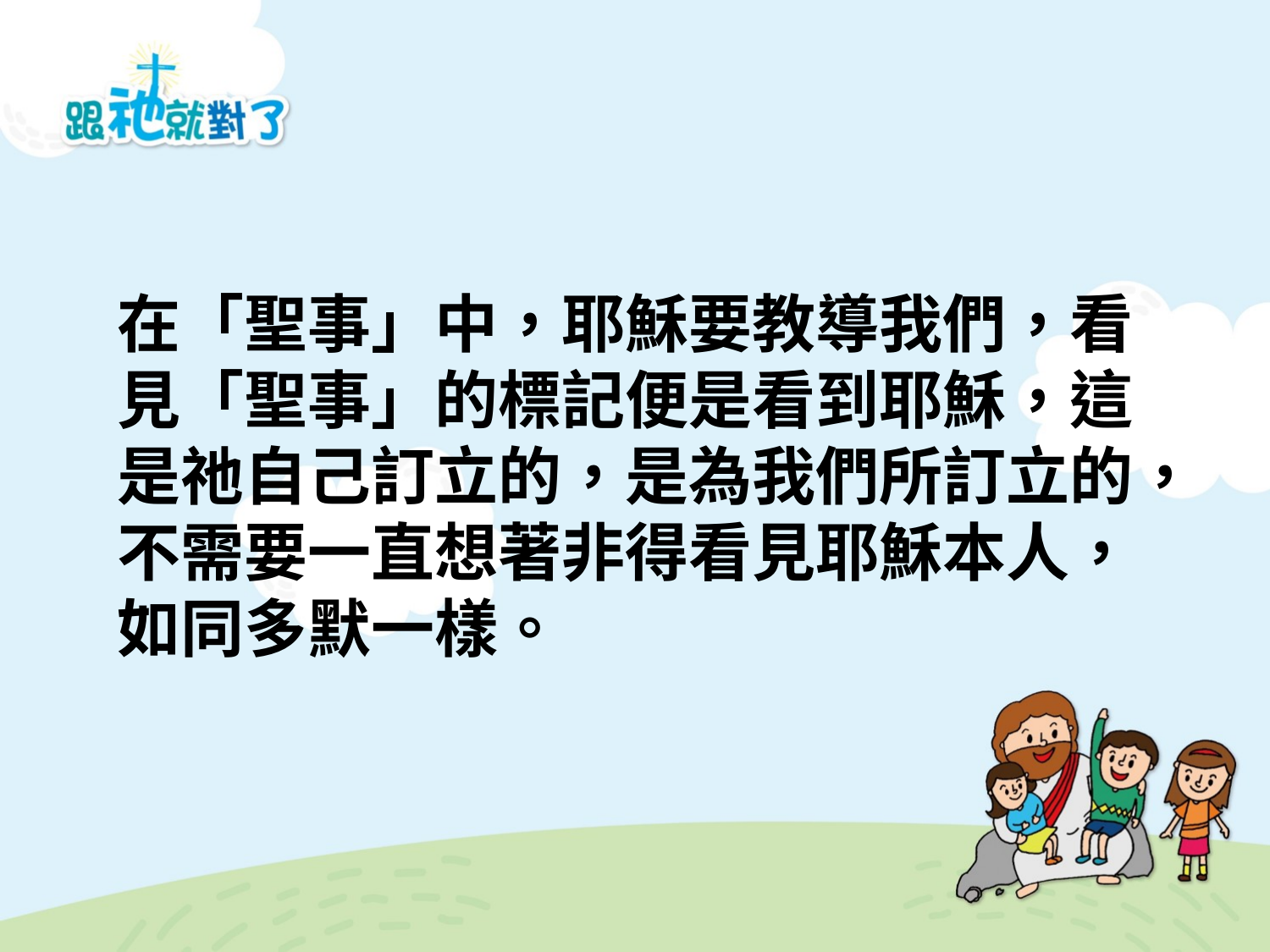

在「聖事」中，耶穌要教導我們，看見「聖事」的標記便是看到耶穌，這是祂自己訂立的，是為我們所訂立的，不需要一直想著非得看見耶穌本人，如同多默一樣。